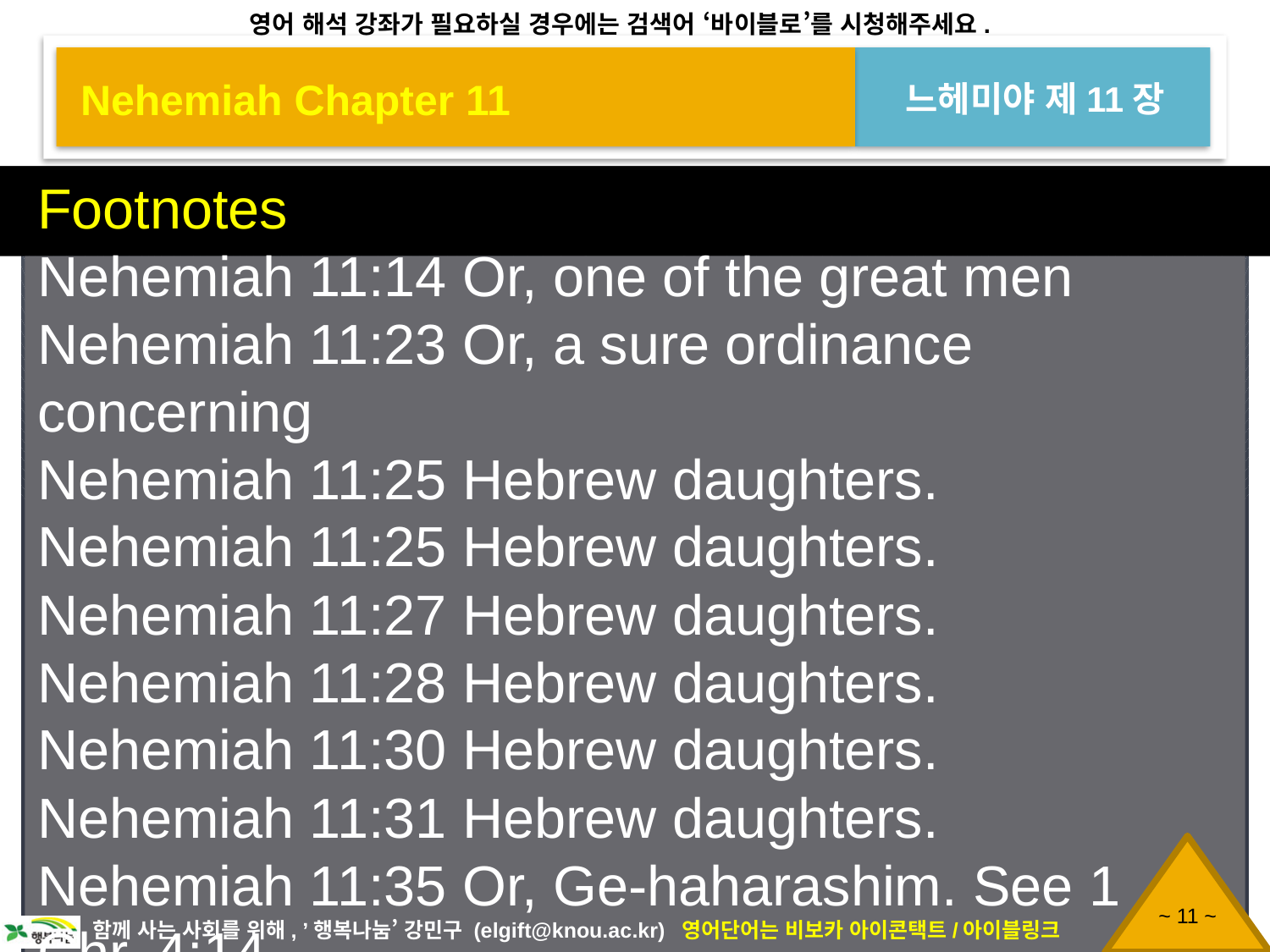

Nehemiah Chapter 11
느헤미야 제11장
Footnotes
Nehemiah 11:14 Or, one of the great men
Nehemiah 11:23 Or, a sure ordinance concerning
Nehemiah 11:25 Hebrew daughters.
Nehemiah 11:25 Hebrew daughters.
Nehemiah 11:27 Hebrew daughters.
Nehemiah 11:28 Hebrew daughters.
Nehemiah 11:30 Hebrew daughters.
Nehemiah 11:31 Hebrew daughters.
Nehemiah 11:35 Or, Ge-haharashim. See 1 Chr. 4:14.